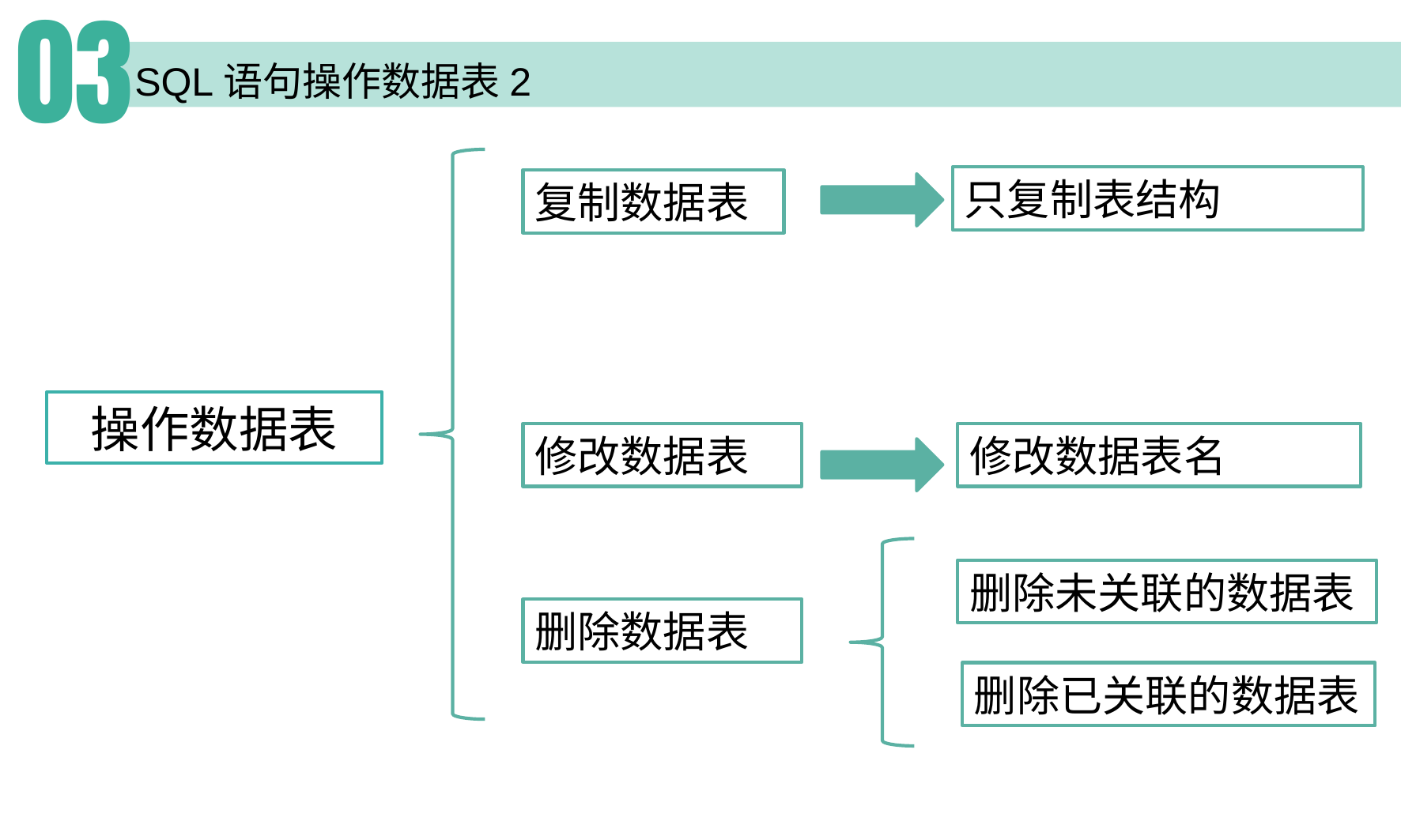

03

SQL语句操作数据表2

只复制表结构
复制数据表

操作数据表
修改数据表
修改数据表名

删除未关联的数据表
删除数据表
删除已关联的数据表